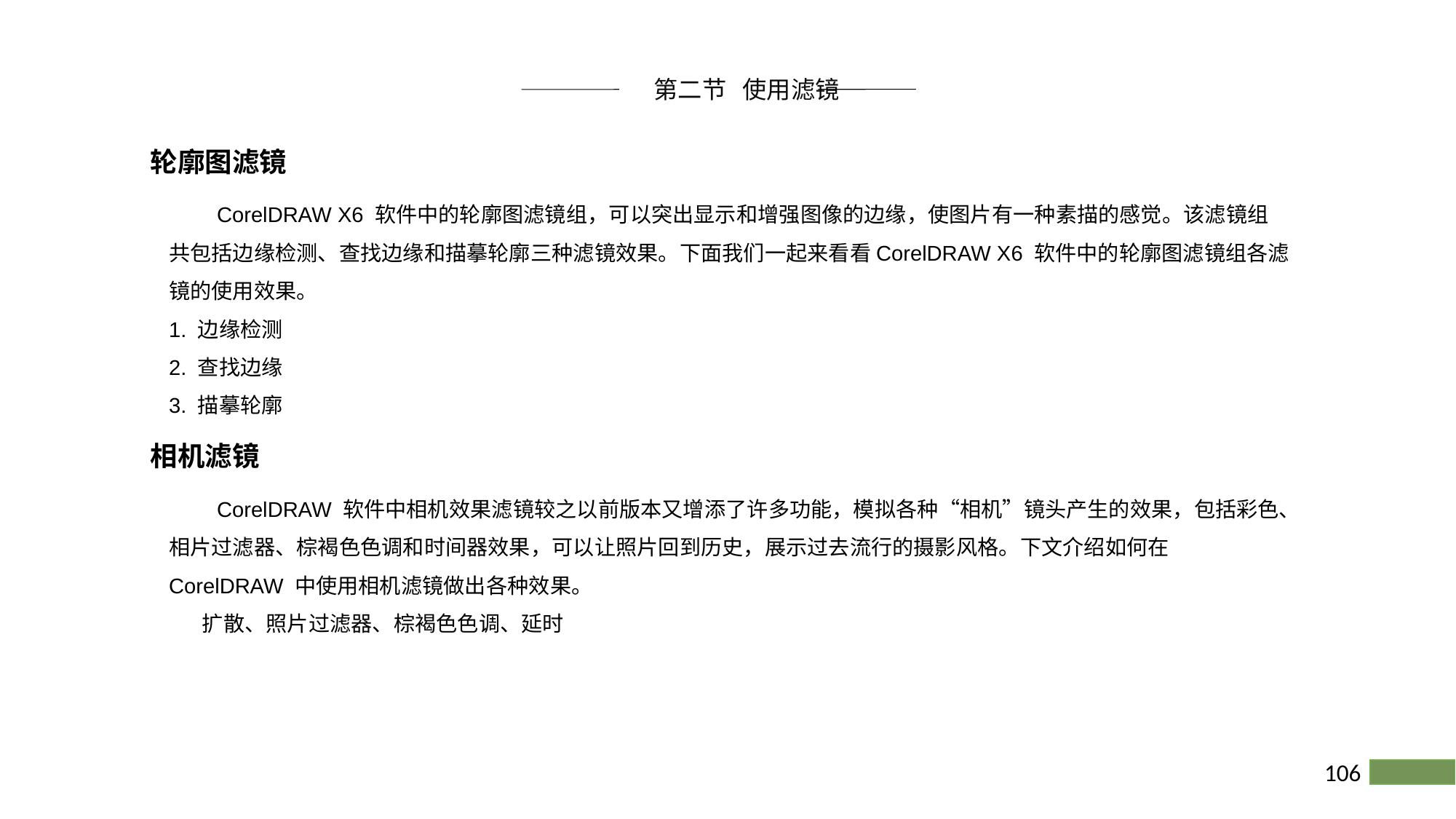

第二节   使用滤镜
轮廓图滤镜
        CorelDRAW X6 软件中的轮廓图滤镜组，可以突出显示和增强图像的边缘，使图片有一种素描的感觉。该滤镜组共包括边缘检测、查找边缘和描摹轮廓三种滤镜效果。下面我们一起来看看CorelDRAW X6 软件中的轮廓图滤镜组各滤镜的使用效果。
1. 边缘检测
2. 查找边缘
3. 描摹轮廓
相机滤镜
        CorelDRAW 软件中相机效果滤镜较之以前版本又增添了许多功能，模拟各种“相机”镜头产生的效果，包括彩色、相片过滤器、棕褐色色调和时间器效果，可以让照片回到历史，展示过去流行的摄影风格。下文介绍如何在 CorelDRAW 中使用相机滤镜做出各种效果。
      扩散、照片过滤器、棕褐色色调、延时
106